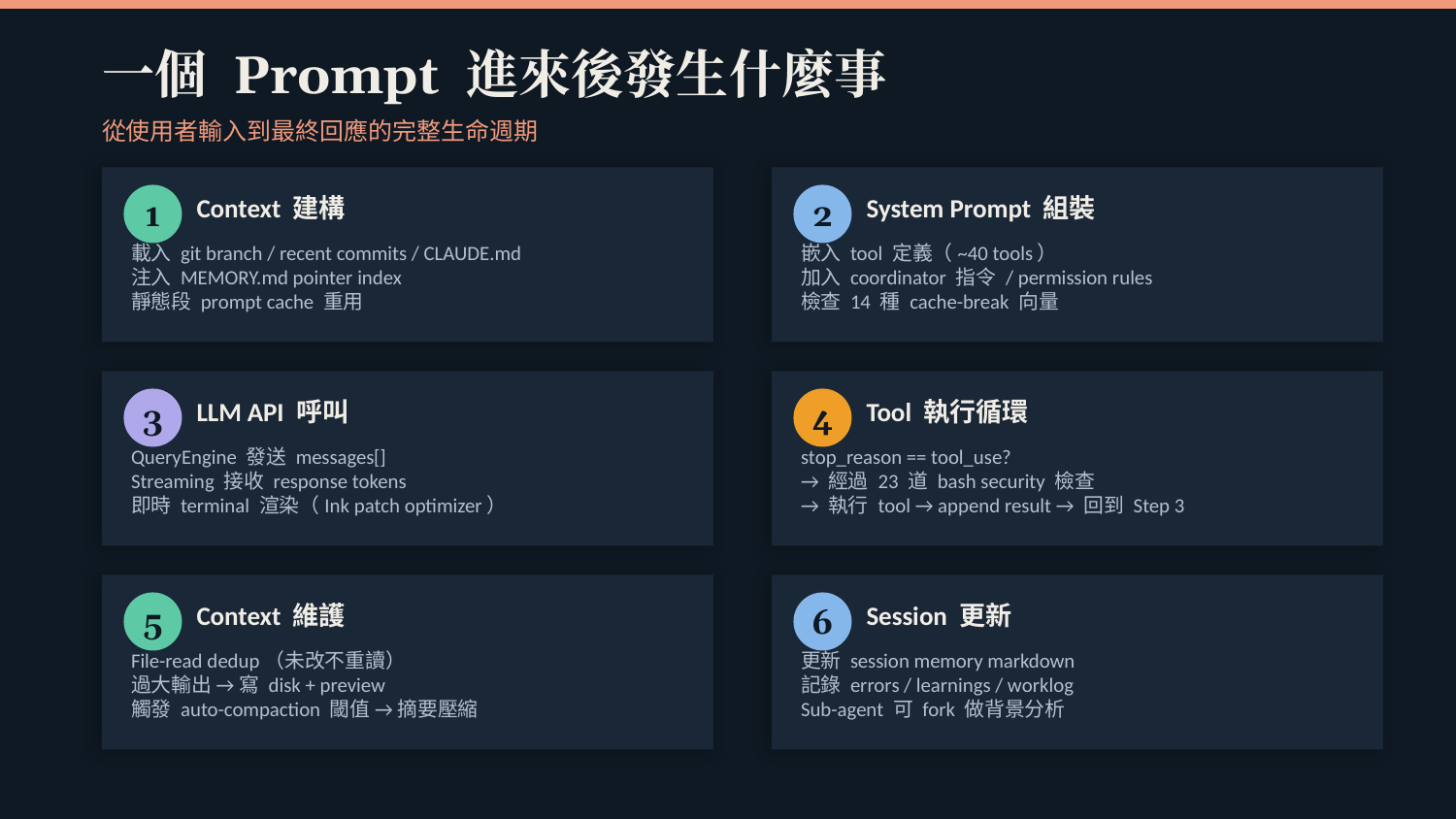

一個 Prompt 進來後發生什麼事
從使用者輸入到最終回應的完整生命週期

Context 建構
System Prompt 組裝

1

2
載入 git branch / recent commits / CLAUDE.md
注入 MEMORY.md pointer index
靜態段 prompt cache 重用
嵌入 tool 定義（~40 tools）
加入 coordinator 指令 / permission rules
檢查 14 種 cache-break 向量

LLM API 呼叫
Tool 執行循環

3

4
QueryEngine 發送 messages[]
Streaming 接收 response tokens
即時 terminal 渲染（Ink patch optimizer）
stop_reason == tool_use?
→ 經過 23 道 bash security 檢查
→ 執行 tool → append result → 回到 Step 3

Context 維護
Session 更新

5

6
File-read dedup（未改不重讀）
過大輸出 → 寫 disk + preview
觸發 auto-compaction 閾值 → 摘要壓縮
更新 session memory markdown
記錄 errors / learnings / worklog
Sub-agent 可 fork 做背景分析